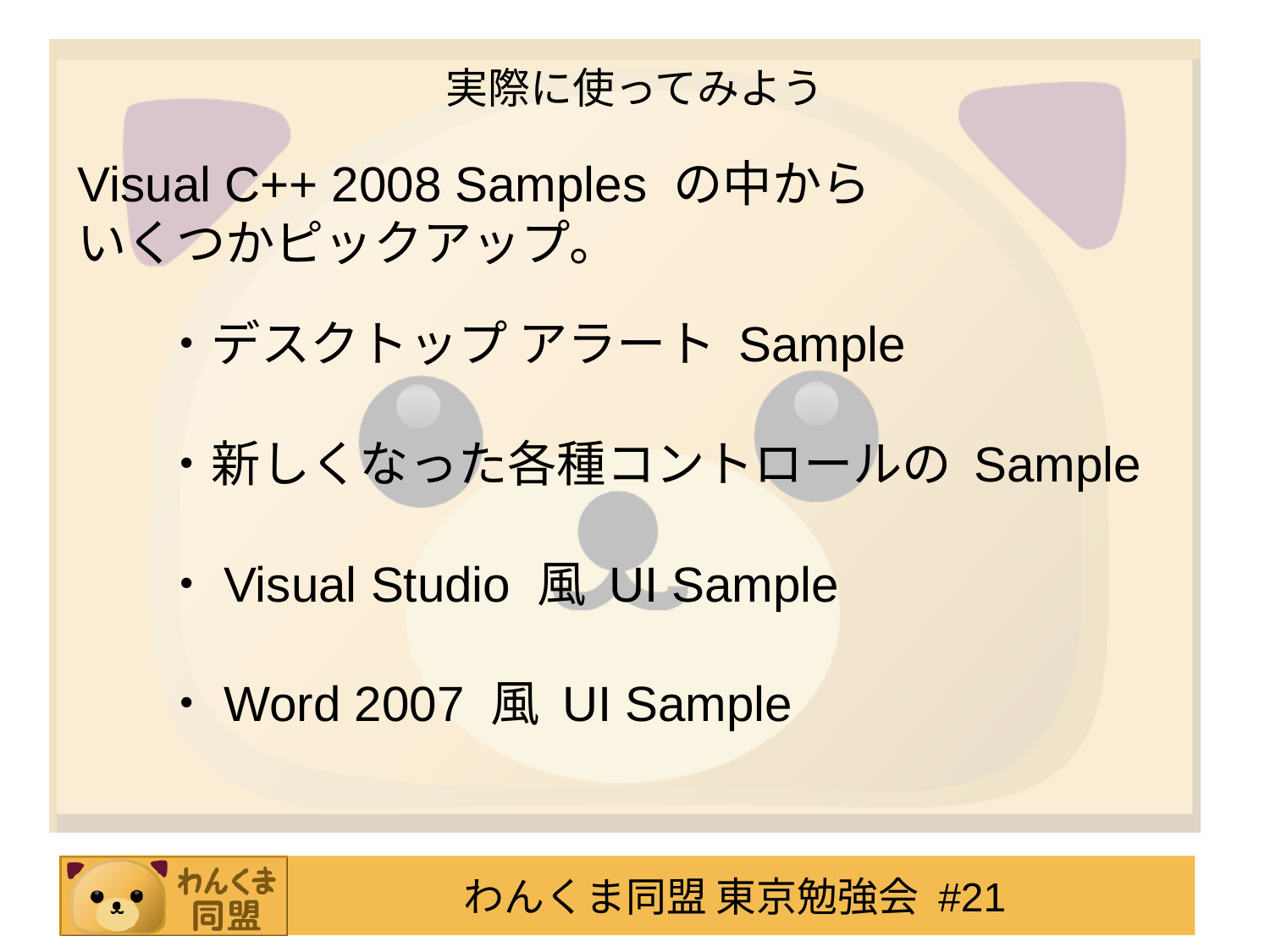

# 実際に使ってみよう
Visual C++ 2008 Samples の中から
いくつかピックアップ。
・デスクトップ アラート Sample
・新しくなった各種コントロールの Sample
・Visual Studio 風 UI Sample
・Word 2007 風 UI Sample